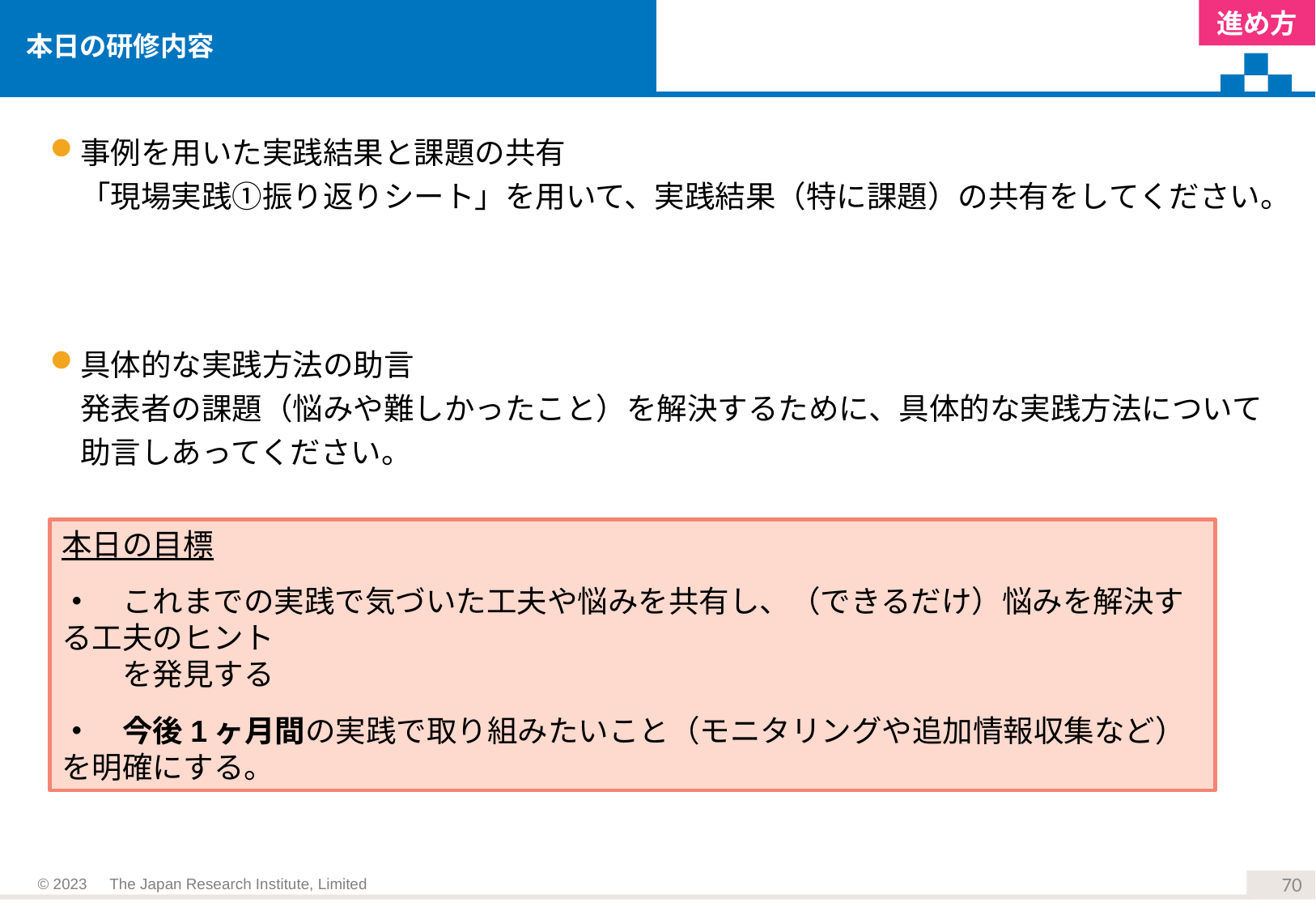

# 本日の研修内容
進め方
事例を用いた実践結果と課題の共有
「現場実践①振り返りシート」を用いて、実践結果（特に課題）の共有をしてください。

具体的な実践方法の助言
発表者の課題（悩みや難しかったこと）を解決するために、具体的な実践方法について助言しあってください。
本日の目標
・　これまでの実践で気づいた工夫や悩みを共有し、（できるだけ）悩みを解決する工夫のヒント
　　を発見する
・　今後1ヶ月間の実践で取り組みたいこと（モニタリングや追加情報収集など）を明確にする。
70